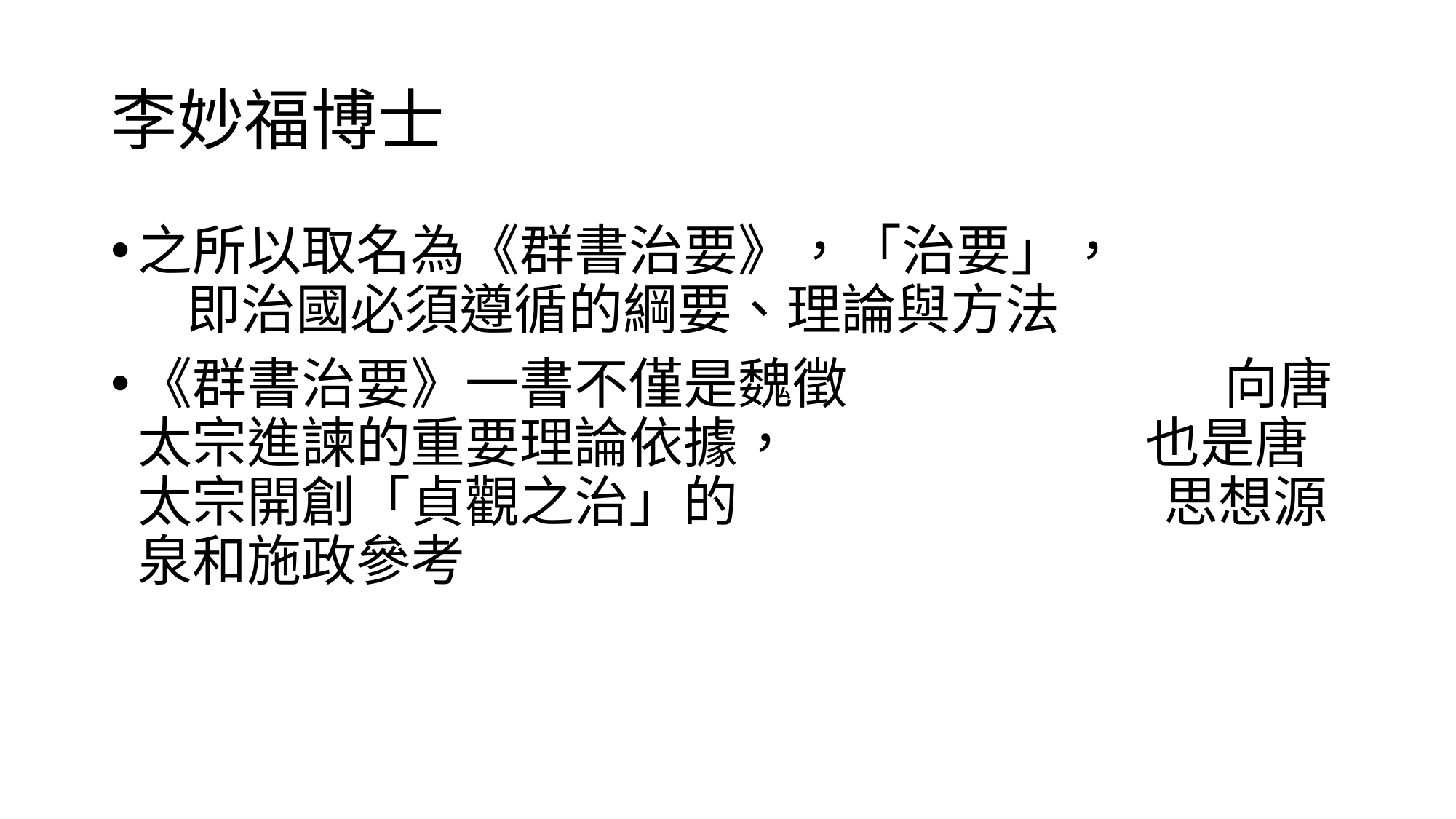

# 李妙福博士
之所以取名為《群書治要》，「治要」，                       即治國必須遵循的綱要、理論與方法
《群書治要》一書不僅是魏徵                               向唐太宗進諫的重要理論依據，                             也是唐太宗開創「貞觀之治」的                                   思想源泉和施政參考